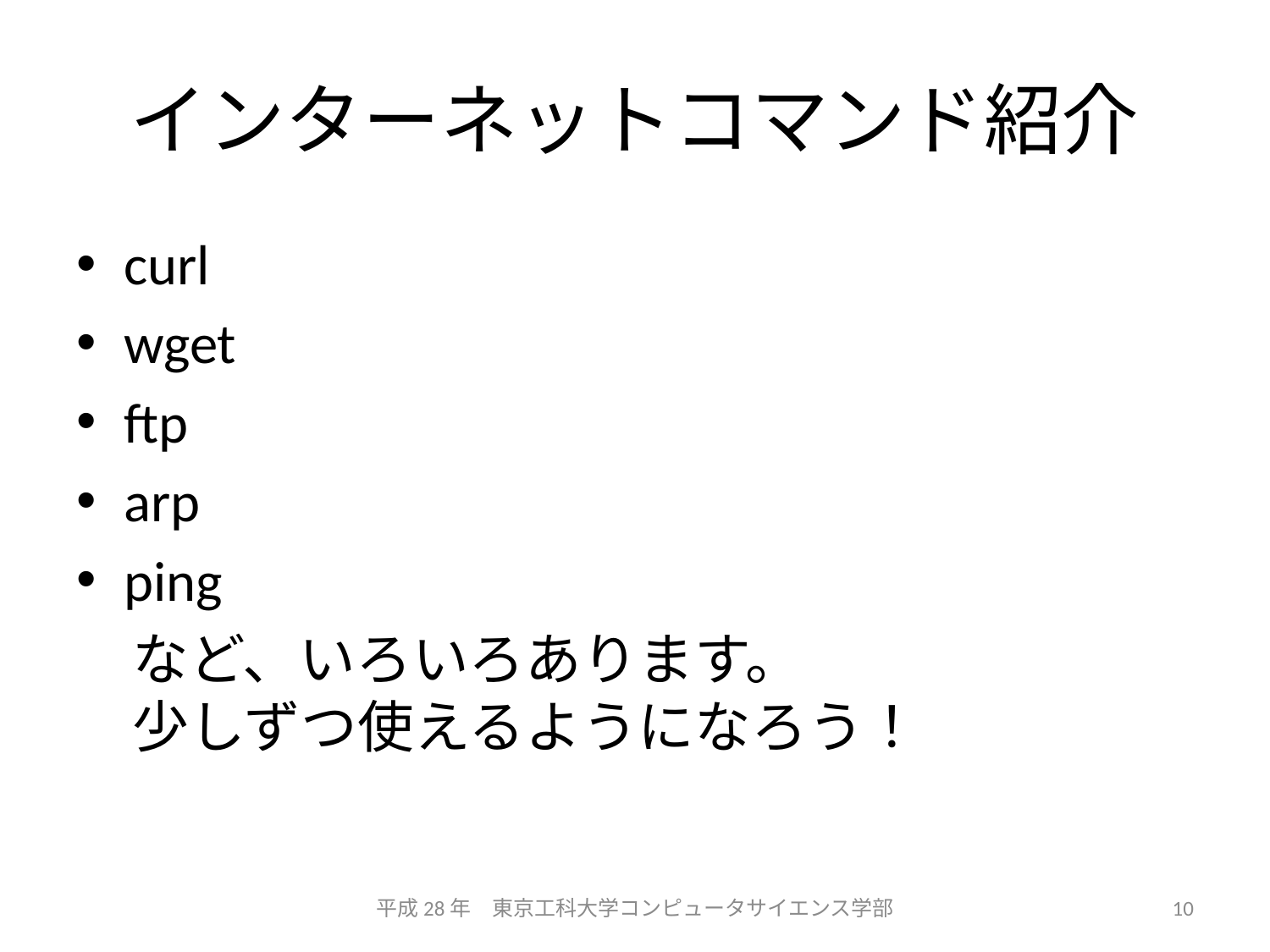

# インターネットコマンド紹介
curl
wget
ftp
arp
ping
　など、いろいろあります。
　少しずつ使えるようになろう！
平成28年　東京工科大学コンピュータサイエンス学部
10